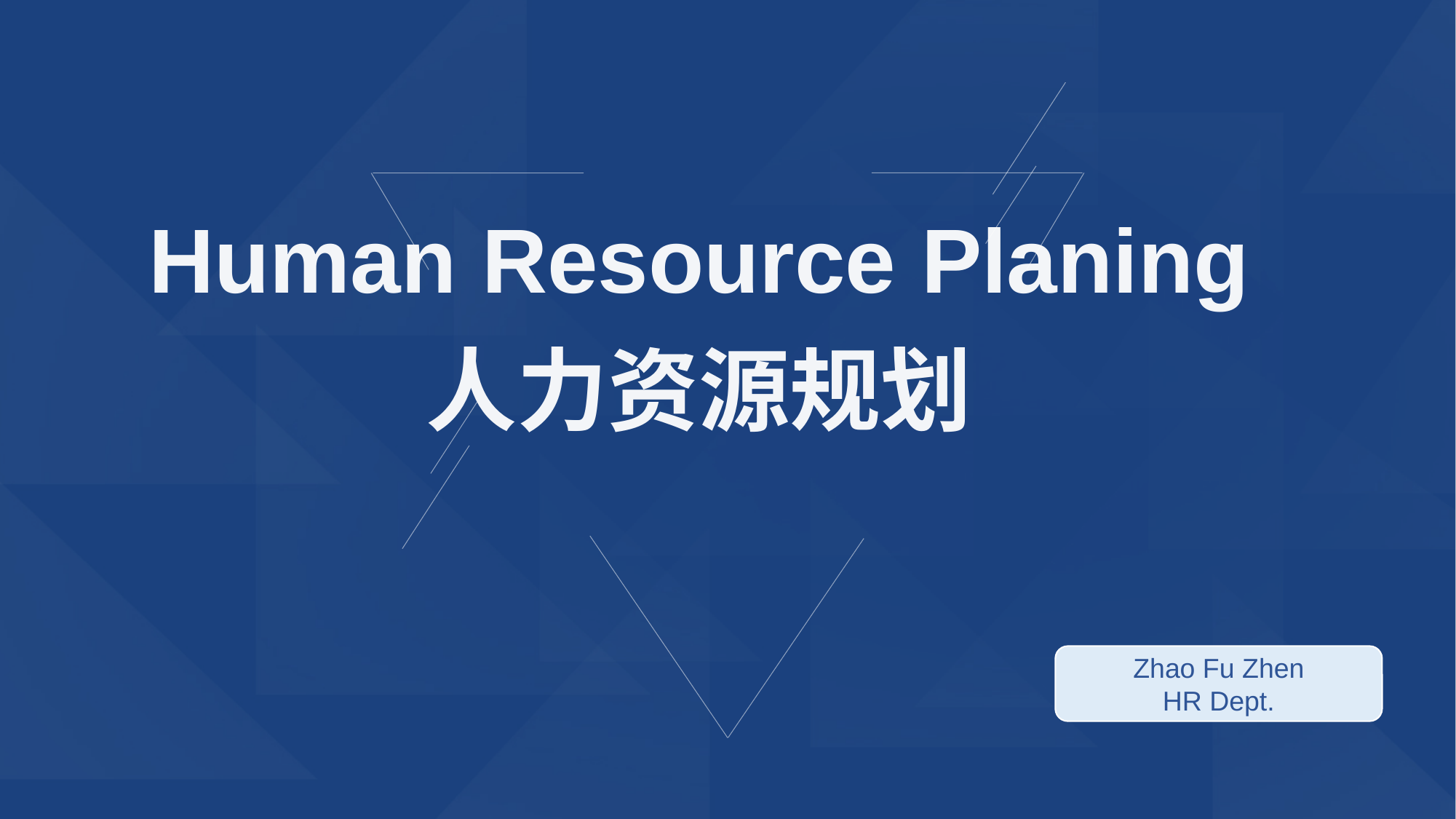

Human Resource Planing
人力资源规划
Zhao Fu Zhen
HR Dept.